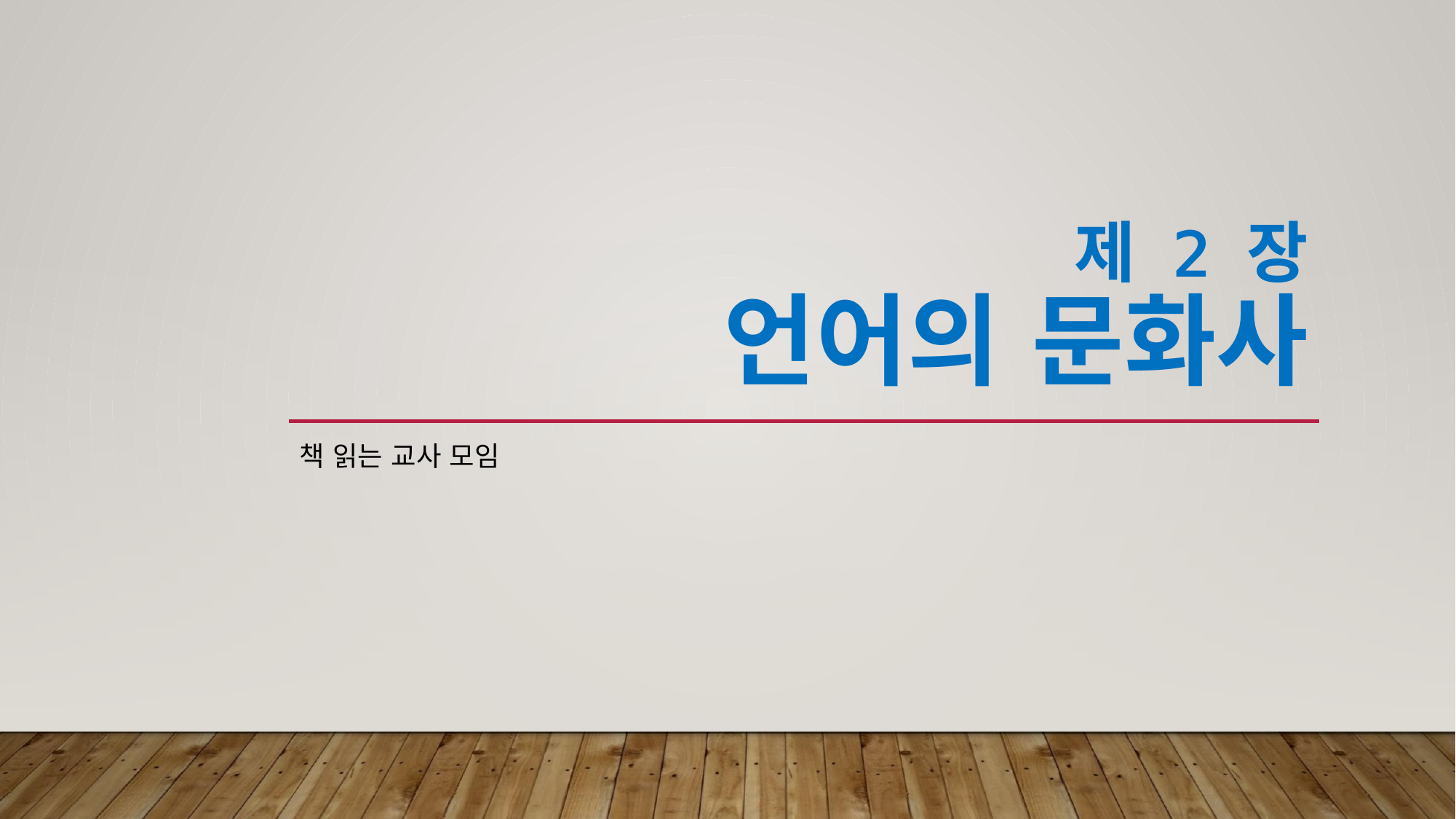

# 제 2 장 언어의 문화사
책 읽는 교사 모임